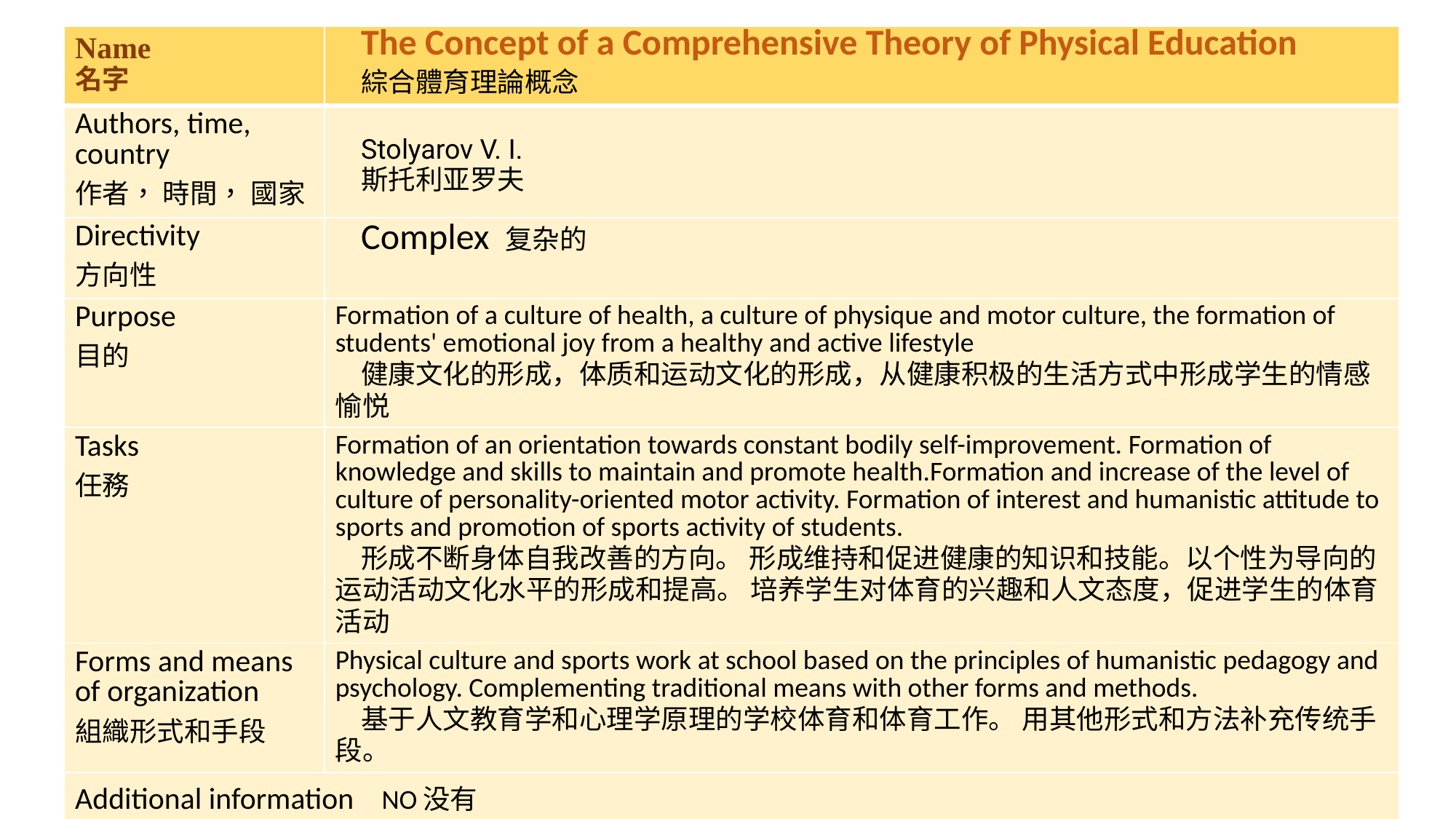

| Name 名字 | The Concept of a Comprehensive Theory of Physical Education 綜合體育理論概念 |
| --- | --- |
| Authors, time, country 作者， 時間， 國家 | Stolyarov V. I. 斯托利亚罗夫 |
| Directivity 方向性 | Complex 复杂的 |
| Purpose 目的 | Formation of a culture of health, a culture of physique and motor culture, the formation of students' emotional joy from a healthy and active lifestyle 健康文化的形成，体质和运动文化的形成，从健康积极的生活方式中形成学生的情感愉悦 |
| Tasks 任務 | Formation of an orientation towards constant bodily self-improvement. Formation of knowledge and skills to maintain and promote health.Formation and increase of the level of culture of personality-oriented motor activity. Formation of interest and humanistic attitude to sports and promotion of sports activity of students. 形成不断身体自我改善的方向。 形成维持和促进健康的知识和技能。以个性为导向的运动活动文化水平的形成和提高。 培养学生对体育的兴趣和人文态度，促进学生的体育活动 |
| Forms and means of organization 組織形式和手段 | Physical culture and sports work at school based on the principles of humanistic pedagogy and psychology. Complementing traditional means with other forms and methods. 基于人文教育学和心理学原理的学校体育和体育工作。 用其他形式和方法补充传统手段。 |
| Additional information NO没有 |  |